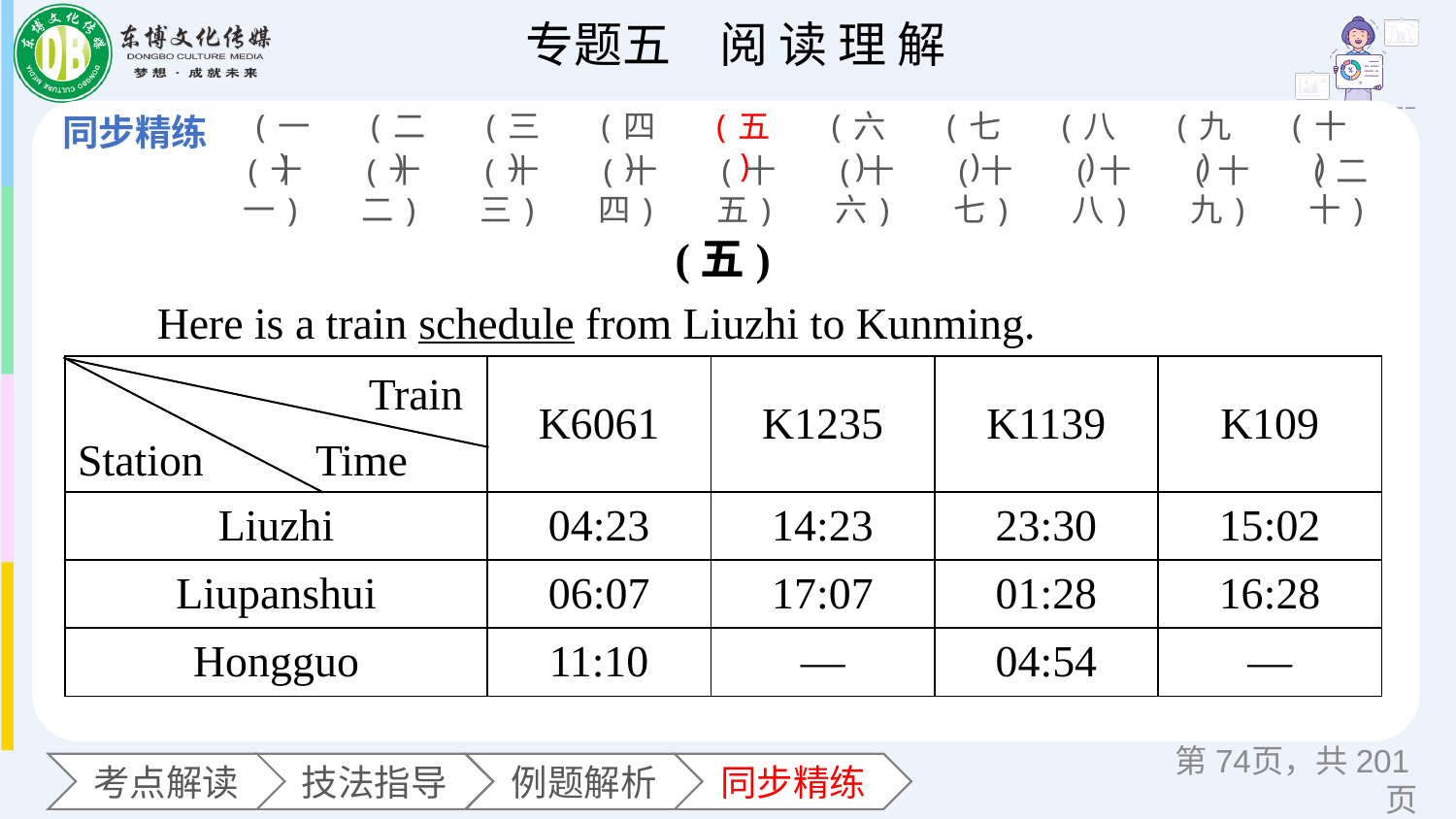

(一)
(二)
(三)
(四)
(五)
(六)
(七)
(八)
(九)
(十)
(十一)
(十二)
(十三)
(十四)
(十五)
(十六)
(十七)
(十八)
(十九)
(二十)
(五)
Here is a train schedule from Liuzhi to Kunming.
|  | K6061 | K1235 | K1139 | K109 |
| --- | --- | --- | --- | --- |
| Liuzhi | 04:23 | 14:23 | 23:30 | 15:02 |
| Liupanshui | 06:07 | 17:07 | 01:28 | 16:28 |
| Hongguo | 11:10 | — | 04:54 | — |
Train
Station
Time
第74页，共201页